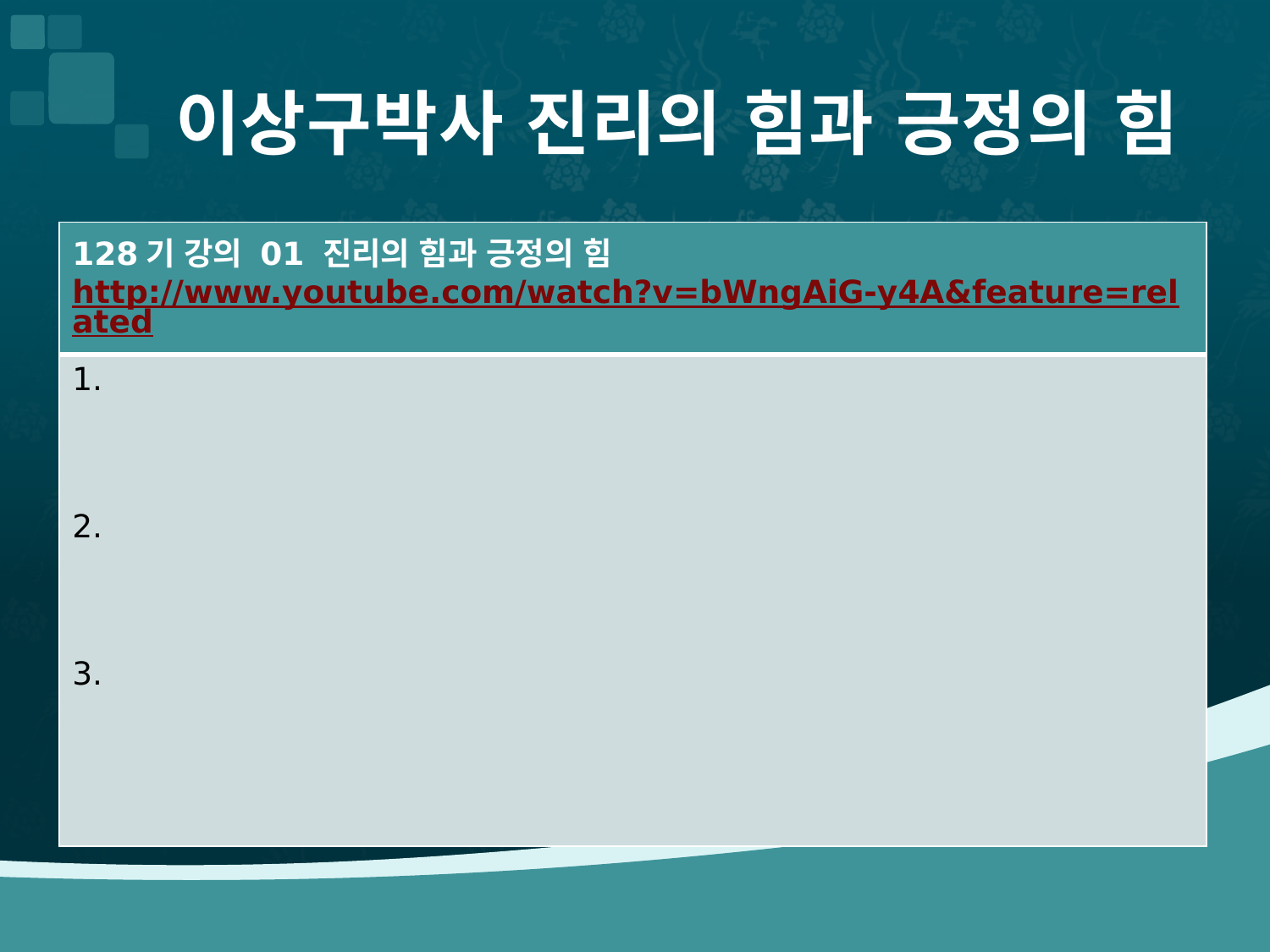

# 이상구박사 진리의 힘과 긍정의 힘
| 128기 강의 01 진리의 힘과 긍정의 힘 http://www.youtube.com/watch?v=bWngAiG-y4A&feature=related |
| --- |
| 1. 2. 3. |